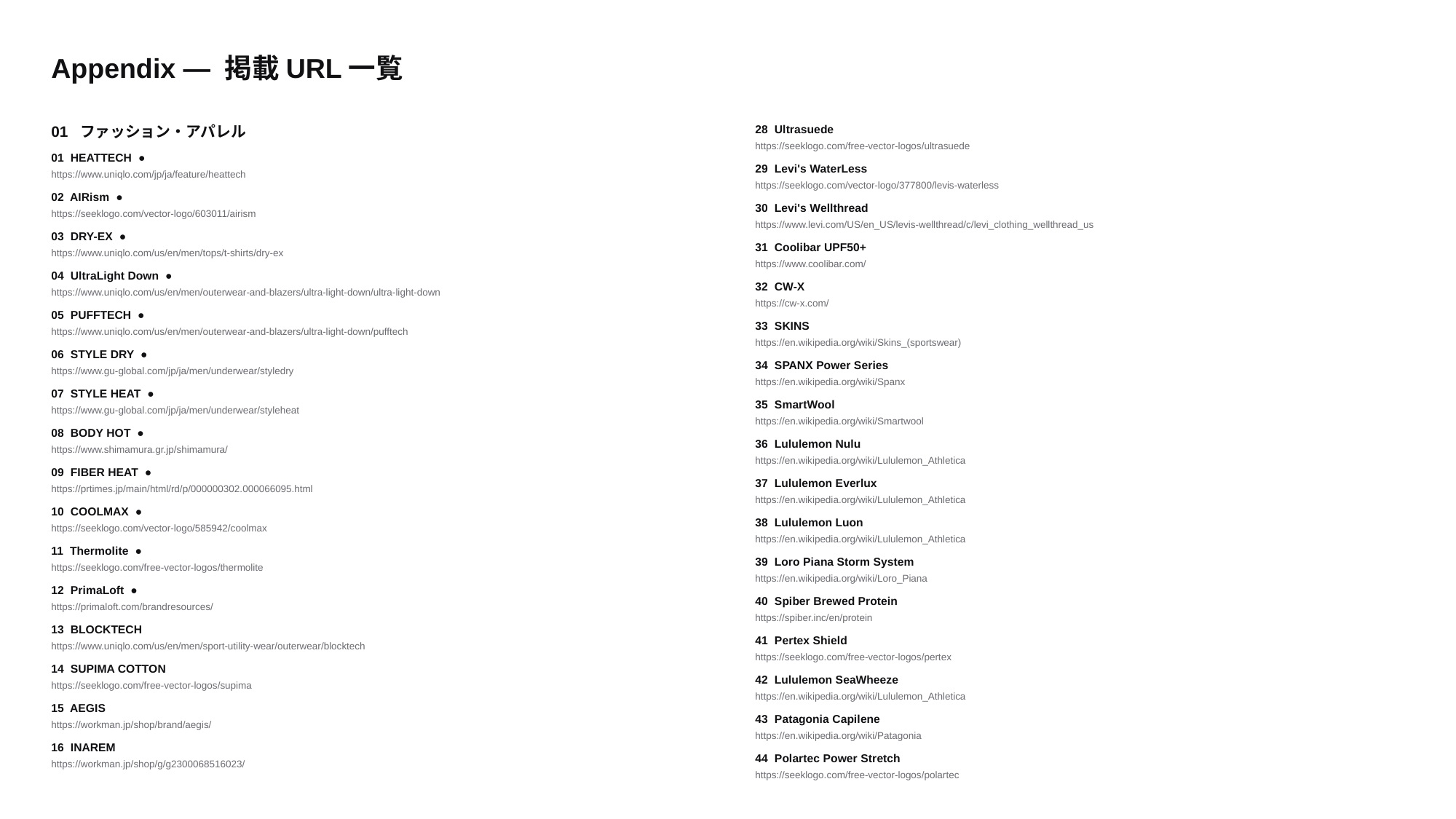

Appendix — 掲載URL一覧
01  ファッション・アパレル
28  Ultrasuede
https://seeklogo.com/free-vector-logos/ultrasuede
01  HEATTECH  ●
29  Levi's WaterLess
https://www.uniqlo.com/jp/ja/feature/heattech
https://seeklogo.com/vector-logo/377800/levis-waterless
02  AIRism  ●
30  Levi's Wellthread
https://seeklogo.com/vector-logo/603011/airism
https://www.levi.com/US/en_US/levis-wellthread/c/levi_clothing_wellthread_us
03  DRY-EX  ●
31  Coolibar UPF50+
https://www.uniqlo.com/us/en/men/tops/t-shirts/dry-ex
https://www.coolibar.com/
04  UltraLight Down  ●
32  CW-X
https://www.uniqlo.com/us/en/men/outerwear-and-blazers/ultra-light-down/ultra-light-down
https://cw-x.com/
05  PUFFTECH  ●
33  SKINS
https://www.uniqlo.com/us/en/men/outerwear-and-blazers/ultra-light-down/pufftech
https://en.wikipedia.org/wiki/Skins_(sportswear)
06  STYLE DRY  ●
34  SPANX Power Series
https://www.gu-global.com/jp/ja/men/underwear/styledry
https://en.wikipedia.org/wiki/Spanx
07  STYLE HEAT  ●
35  SmartWool
https://www.gu-global.com/jp/ja/men/underwear/styleheat
https://en.wikipedia.org/wiki/Smartwool
08  BODY HOT  ●
36  Lululemon Nulu
https://www.shimamura.gr.jp/shimamura/
https://en.wikipedia.org/wiki/Lululemon_Athletica
09  FIBER HEAT  ●
37  Lululemon Everlux
https://prtimes.jp/main/html/rd/p/000000302.000066095.html
https://en.wikipedia.org/wiki/Lululemon_Athletica
10  COOLMAX  ●
38  Lululemon Luon
https://seeklogo.com/vector-logo/585942/coolmax
https://en.wikipedia.org/wiki/Lululemon_Athletica
11  Thermolite  ●
39  Loro Piana Storm System
https://seeklogo.com/free-vector-logos/thermolite
https://en.wikipedia.org/wiki/Loro_Piana
12  PrimaLoft  ●
40  Spiber Brewed Protein
https://primaloft.com/brandresources/
https://spiber.inc/en/protein
13  BLOCKTECH
41  Pertex Shield
https://www.uniqlo.com/us/en/men/sport-utility-wear/outerwear/blocktech
https://seeklogo.com/free-vector-logos/pertex
14  SUPIMA COTTON
42  Lululemon SeaWheeze
https://seeklogo.com/free-vector-logos/supima
https://en.wikipedia.org/wiki/Lululemon_Athletica
15  AEGIS
43  Patagonia Capilene
https://workman.jp/shop/brand/aegis/
https://en.wikipedia.org/wiki/Patagonia
16  INAREM
44  Polartec Power Stretch
https://workman.jp/shop/g/g2300068516023/
https://seeklogo.com/free-vector-logos/polartec